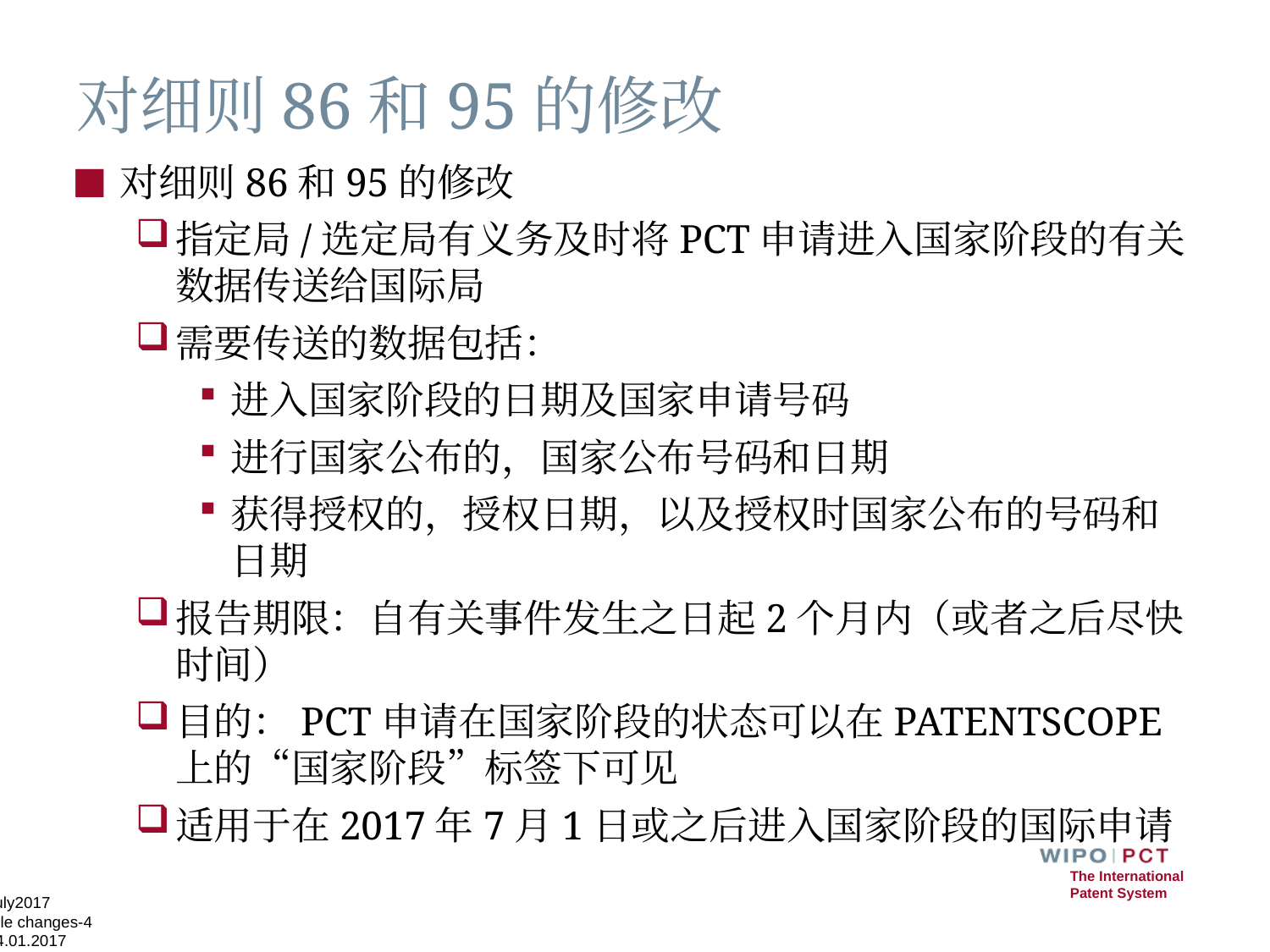

# 对细则86和95的修改
对细则86和95的修改
指定局/选定局有义务及时将PCT申请进入国家阶段的有关数据传送给国际局
需要传送的数据包括：
进入国家阶段的日期及国家申请号码
进行国家公布的，国家公布号码和日期
获得授权的，授权日期，以及授权时国家公布的号码和日期
报告期限：自有关事件发生之日起2个月内（或者之后尽快时间）
目的：PCT申请在国家阶段的状态可以在PATENTSCOPE上的“国家阶段”标签下可见
适用于在2017年7月1日或之后进入国家阶段的国际申请